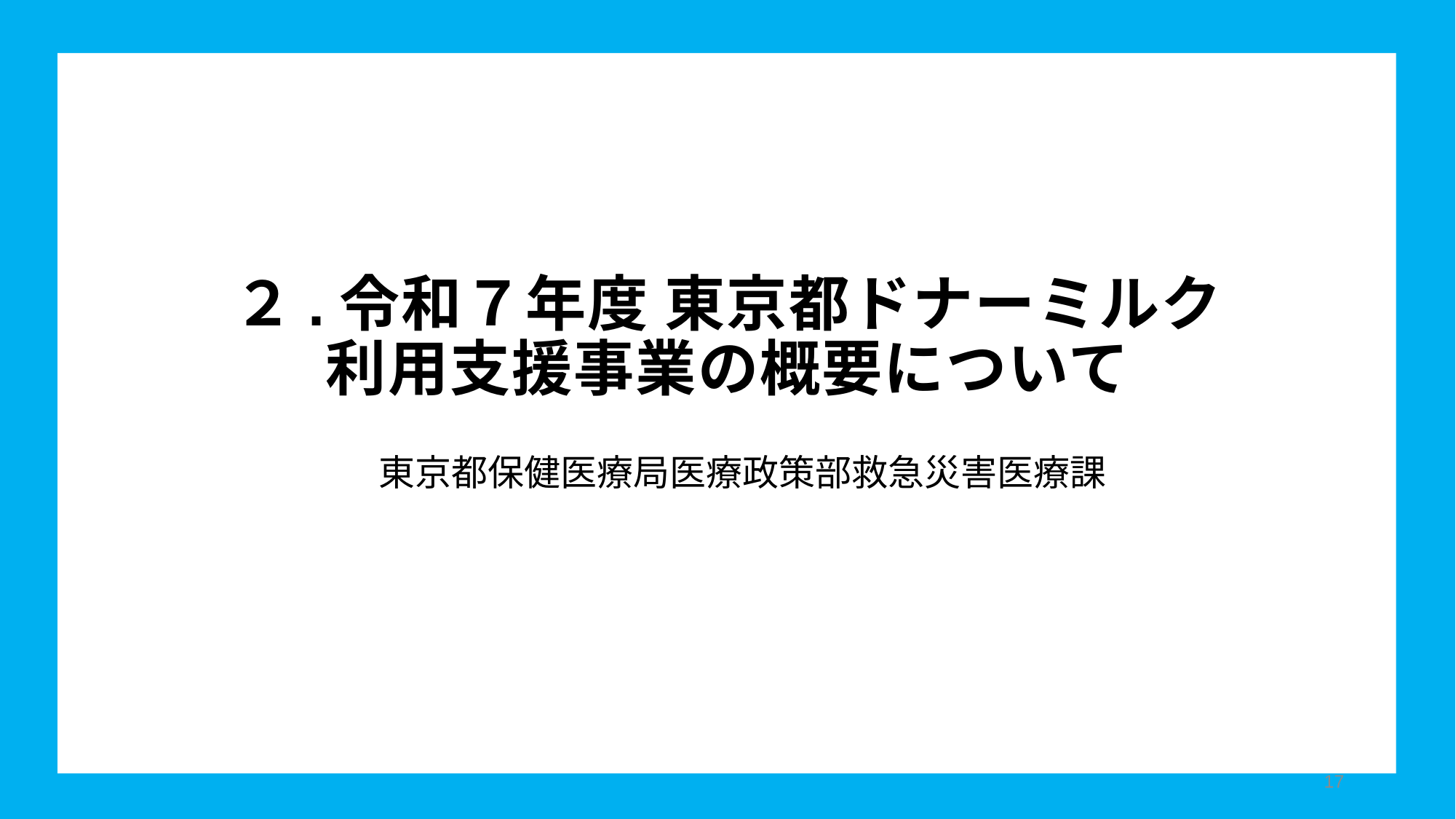

#

２.令和７年度 東京都ドナーミルク
利用支援事業の概要について
東京都保健医療局医療政策部救急災害医療課
17